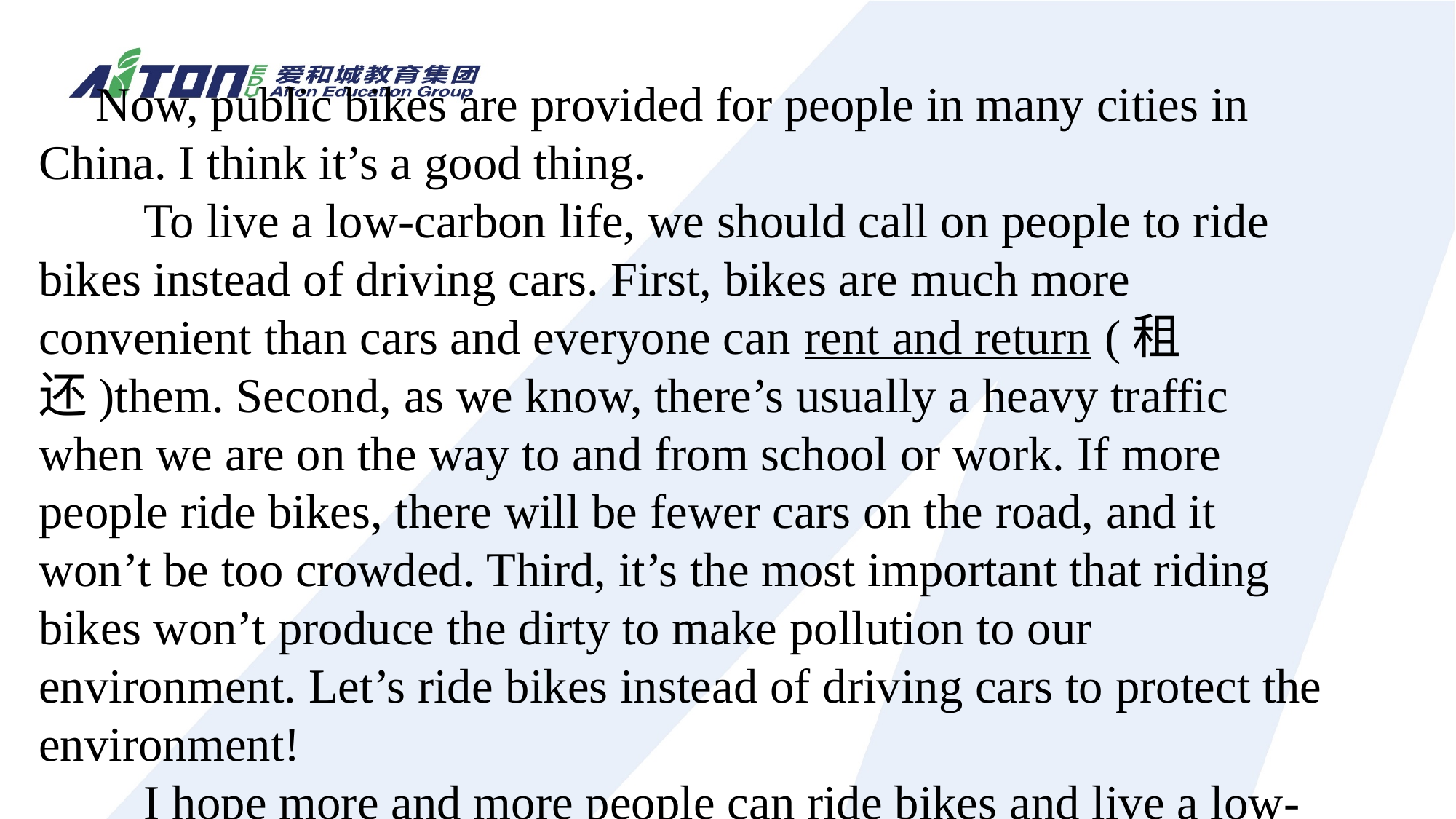

Now, public bikes are provided for people in many cities in China. I think it’s a good thing.
    To live a low-carbon life, we should call on people to ride bikes instead of driving cars. First, bikes are much more convenient than cars and everyone can rent and return (租还)them. Second, as we know, there’s usually a heavy traffic when we are on the way to and from school or work. If more people ride bikes, there will be fewer cars on the road, and it won’t be too crowded. Third, it’s the most important that riding bikes won’t produce the dirty to make pollution to our environment. Let’s ride bikes instead of driving cars to protect the environment!
    I hope more and more people can ride bikes and live a low-carbon life.